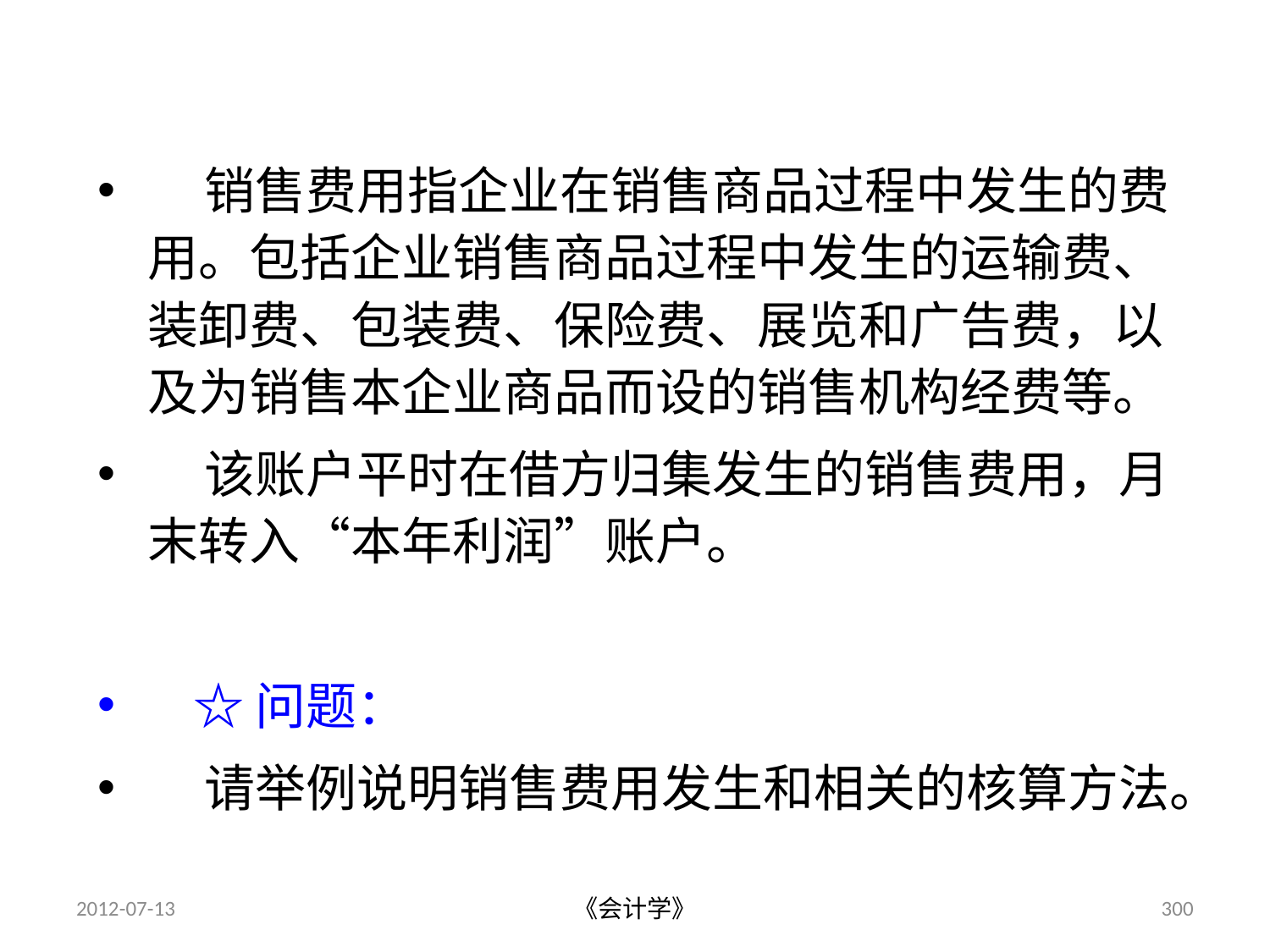

# 二、销售费用p.207
    销售费用指企业在销售商品过程中发生的费用。包括企业销售商品过程中发生的运输费、装卸费、包装费、保险费、展览和广告费，以及为销售本企业商品而设的销售机构经费等。
    该账户平时在借方归集发生的销售费用，月末转入“本年利润”账户。

    ☆问题：
    请举例说明销售费用发生和相关的核算方法。
2012-07-13
《会计学》
300